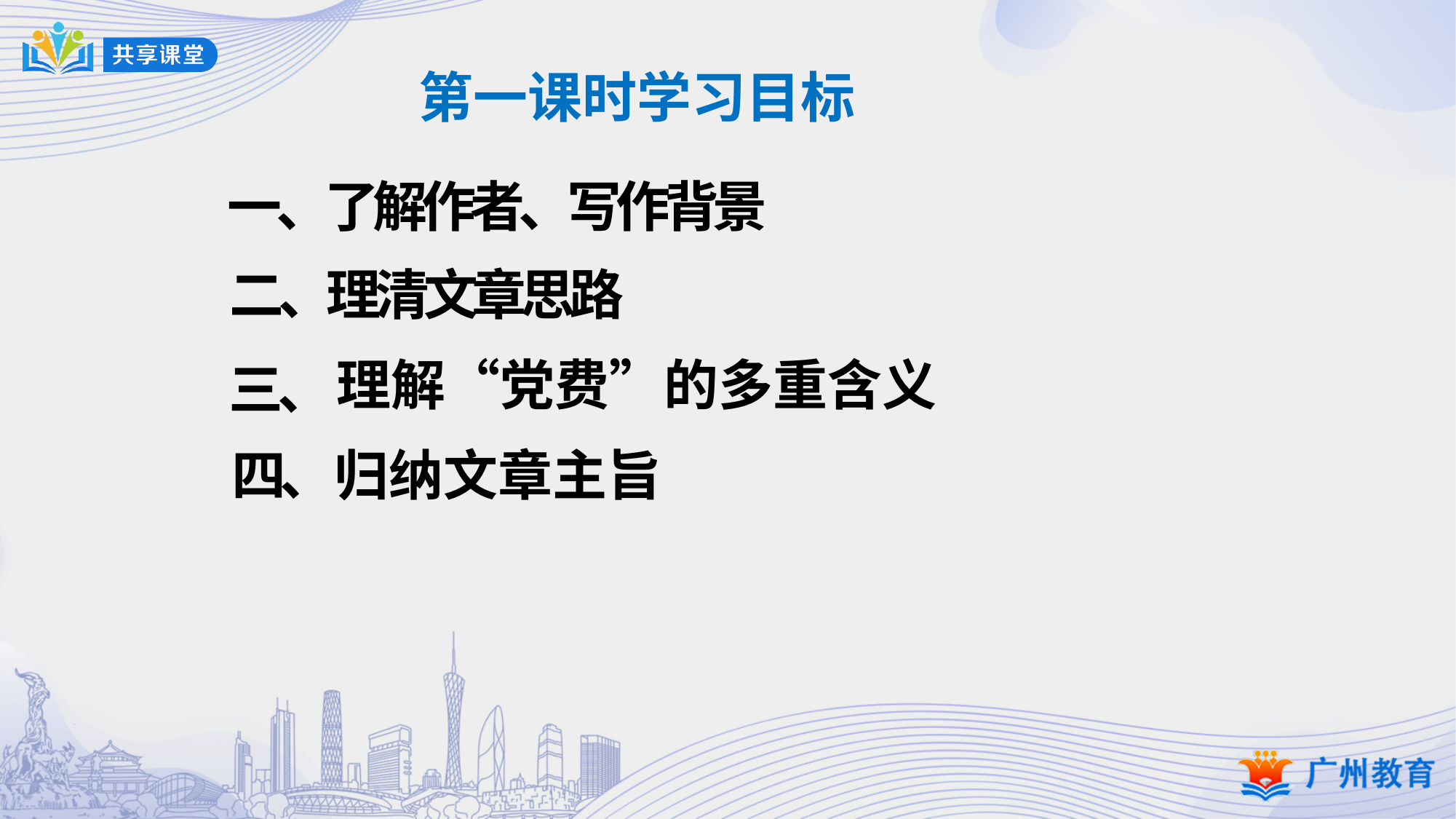

第一课时学习目标
一、了解作者、写作背景
二、理清文章思路
理解“党费”的多重含义
三、
四、归纳文章主旨